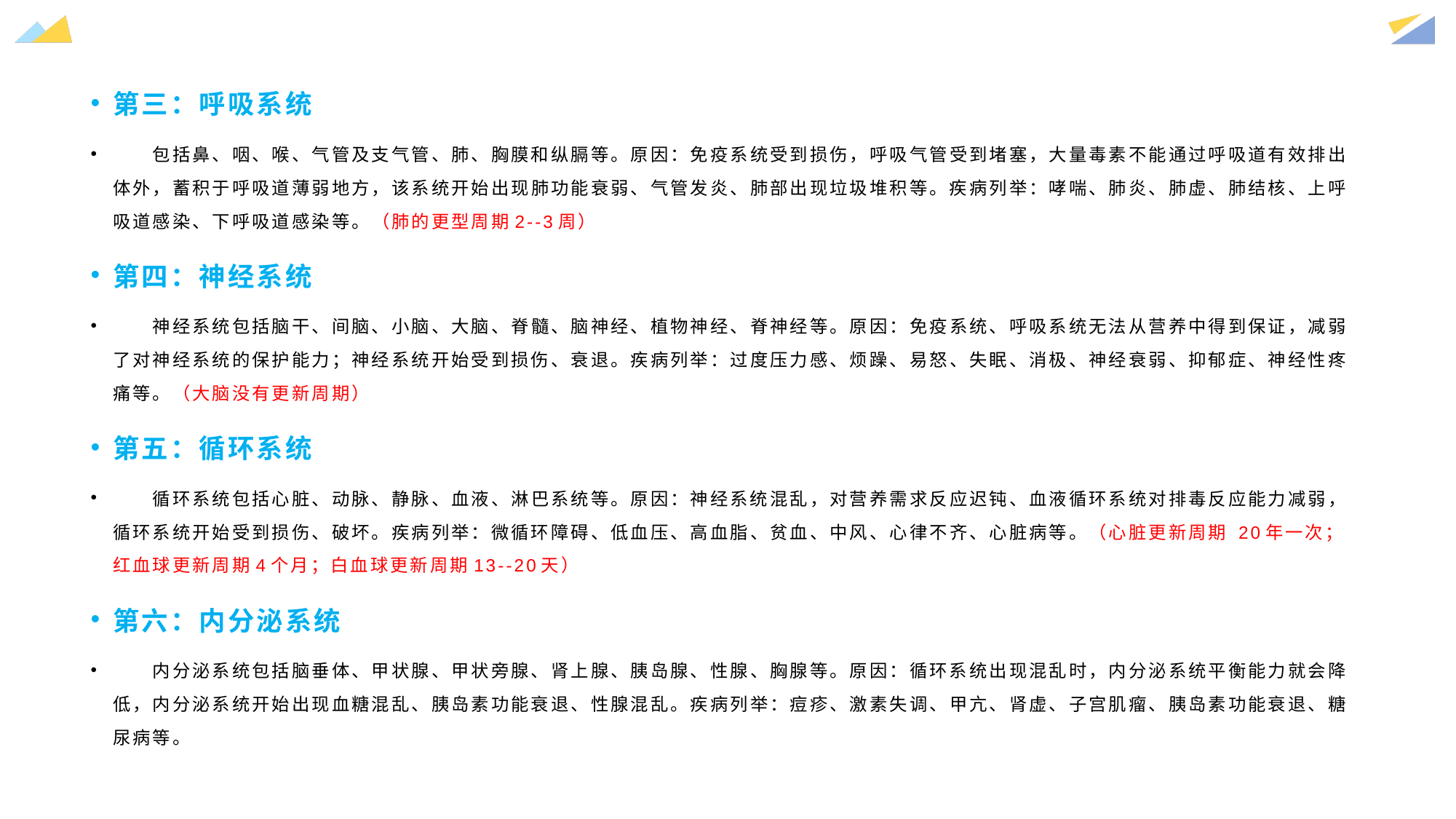

第三：呼吸系统
　　包括鼻、咽、喉、气管及支气管、肺、胸膜和纵膈等。原因：免疫系统受到损伤，呼吸气管受到堵塞，大量毒素不能通过呼吸道有效排出体外，蓄积于呼吸道薄弱地方，该系统开始出现肺功能衰弱、气管发炎、肺部出现垃圾堆积等。疾病列举：哮喘、肺炎、肺虚、肺结核、上呼吸道感染、下呼吸道感染等。（肺的更型周期2--3周）
第四：神经系统
　　神经系统包括脑干、间脑、小脑、大脑、脊髓、脑神经、植物神经、脊神经等。原因：免疫系统、呼吸系统无法从营养中得到保证，减弱了对神经系统的保护能力；神经系统开始受到损伤、衰退。疾病列举：过度压力感、烦躁、易怒、失眠、消极、神经衰弱、抑郁症、神经性疼痛等。（大脑没有更新周期）
第五：循环系统
　　循环系统包括心脏、动脉、静脉、血液、淋巴系统等。原因：神经系统混乱，对营养需求反应迟钝、血液循环系统对排毒反应能力减弱，循环系统开始受到损伤、破坏。疾病列举：微循环障碍、低血压、高血脂、贫血、中风、心律不齐、心脏病等。（心脏更新周期 20年一次；红血球更新周期4个月；白血球更新周期13--20天）
第六：内分泌系统
　　内分泌系统包括脑垂体、甲状腺、甲状旁腺、肾上腺、胰岛腺、性腺、胸腺等。原因：循环系统出现混乱时，内分泌系统平衡能力就会降低，内分泌系统开始出现血糖混乱、胰岛素功能衰退、性腺混乱。疾病列举：痘疹、激素失调、甲亢、肾虚、子宫肌瘤、胰岛素功能衰退、糖尿病等。